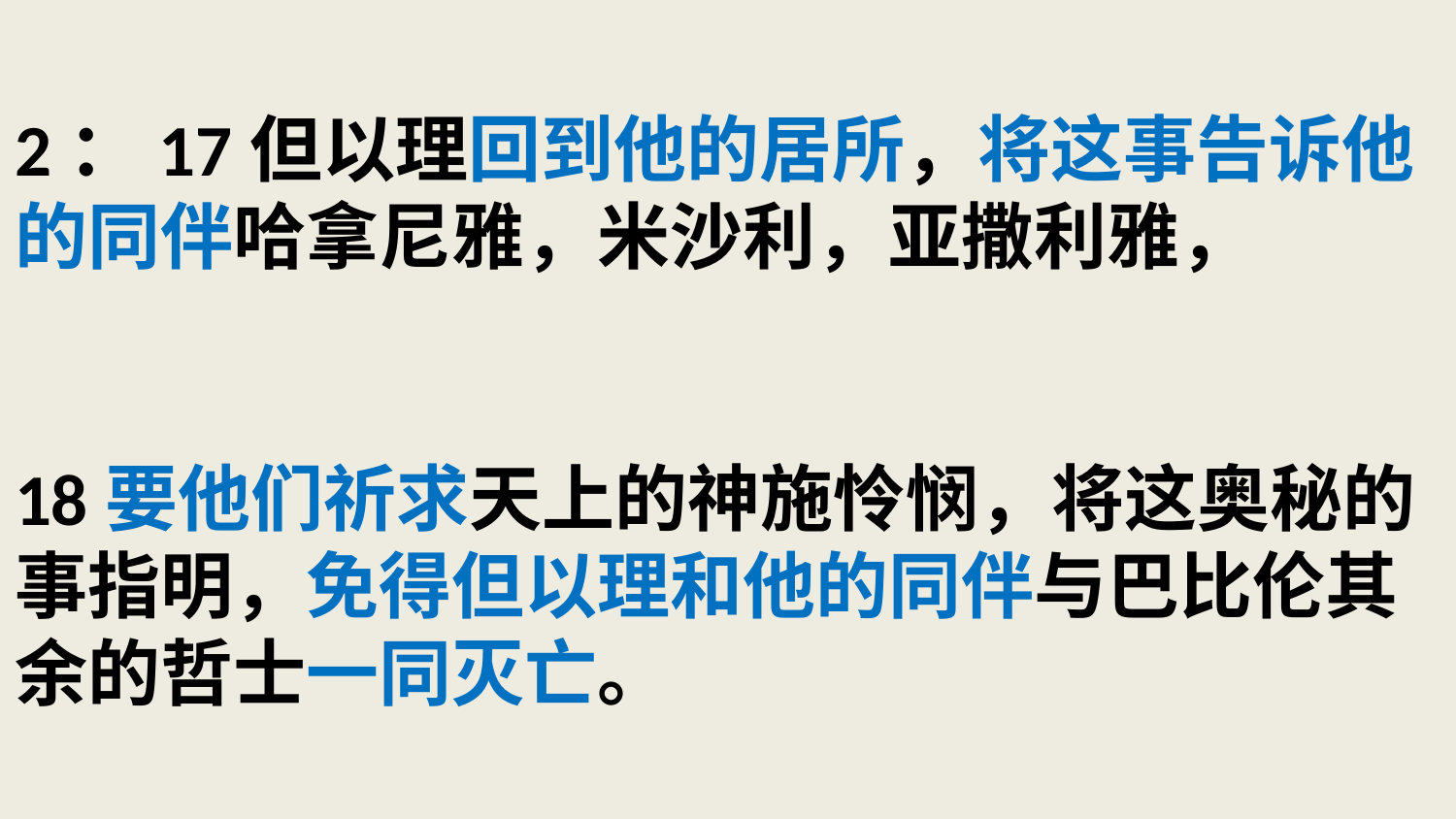

# 2：17但以理回到他的居所，将这事告诉他的同伴哈拿尼雅，米沙利，亚撒利雅， 18要他们祈求天上的神施怜悯，将这奥秘的事指明，免得但以理和他的同伴与巴比伦其余的哲士一同灭亡。